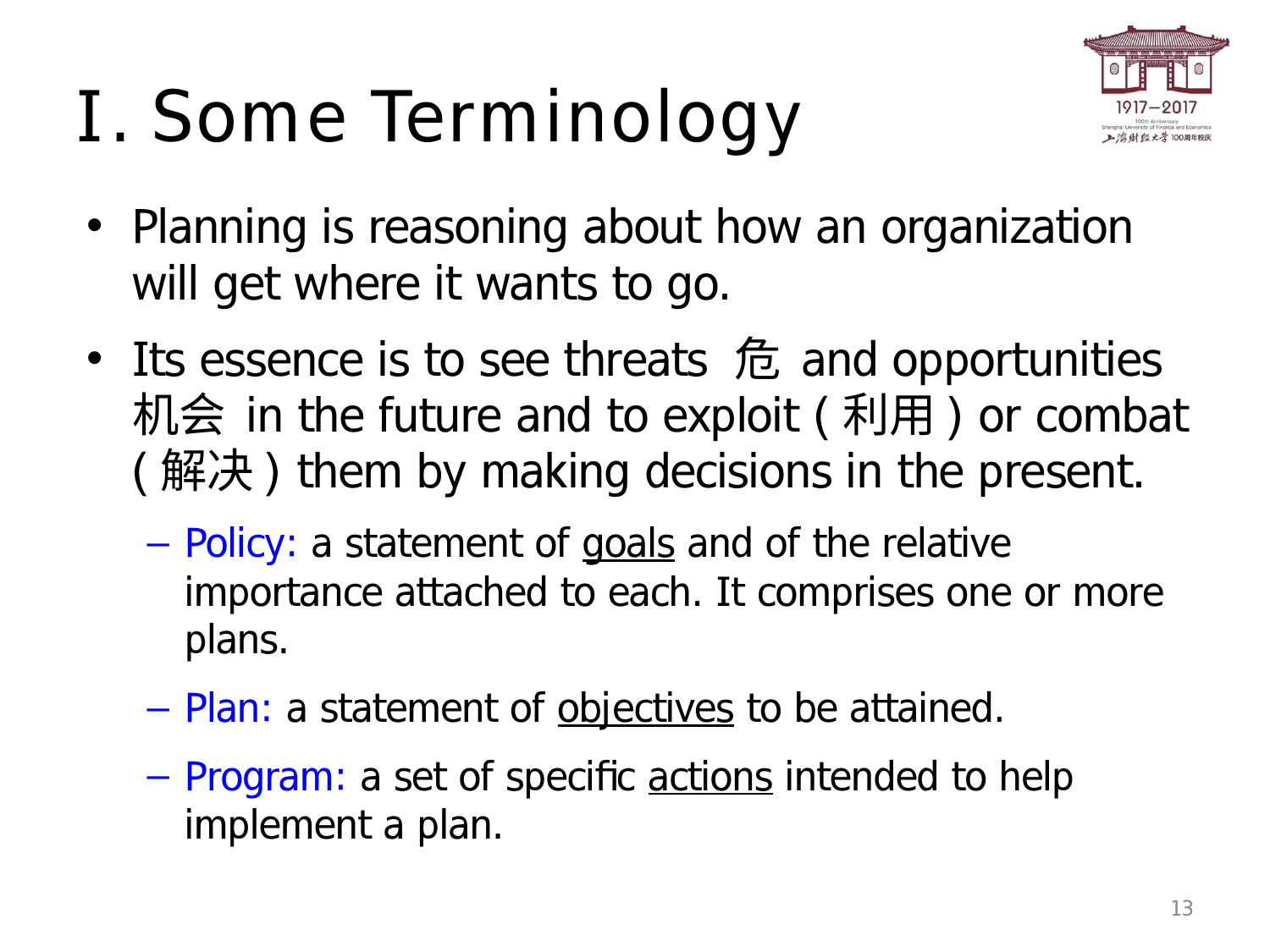

# I. Some Terminology
Planning is reasoning about how an organization will get where it wants to go.
Its essence is to see threats 危 and opportunities 机会 in the future and to exploit (利用) or combat (解决) them by making decisions in the present.
Policy: a statement of goals and of the relative importance attached to each. It comprises one or more plans.
Plan: a statement of objectives to be attained.
Program: a set of specific actions intended to help implement a plan.
13